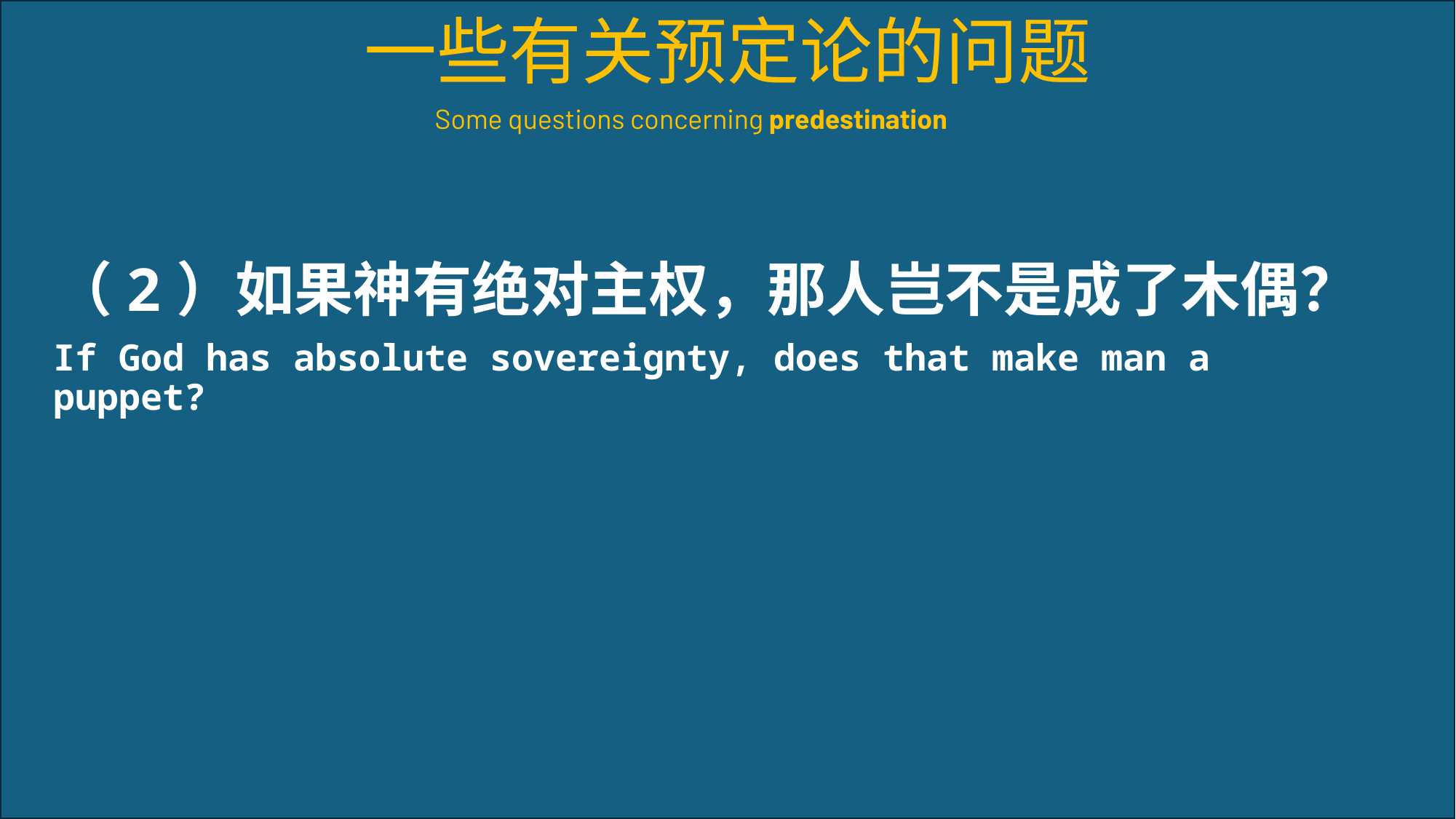

一些有关预定论的问题
Some questions concerning predestination
（2）如果神有绝对主权，那人岂不是成了木偶？
If God has absolute sovereignty, does that make man a puppet?